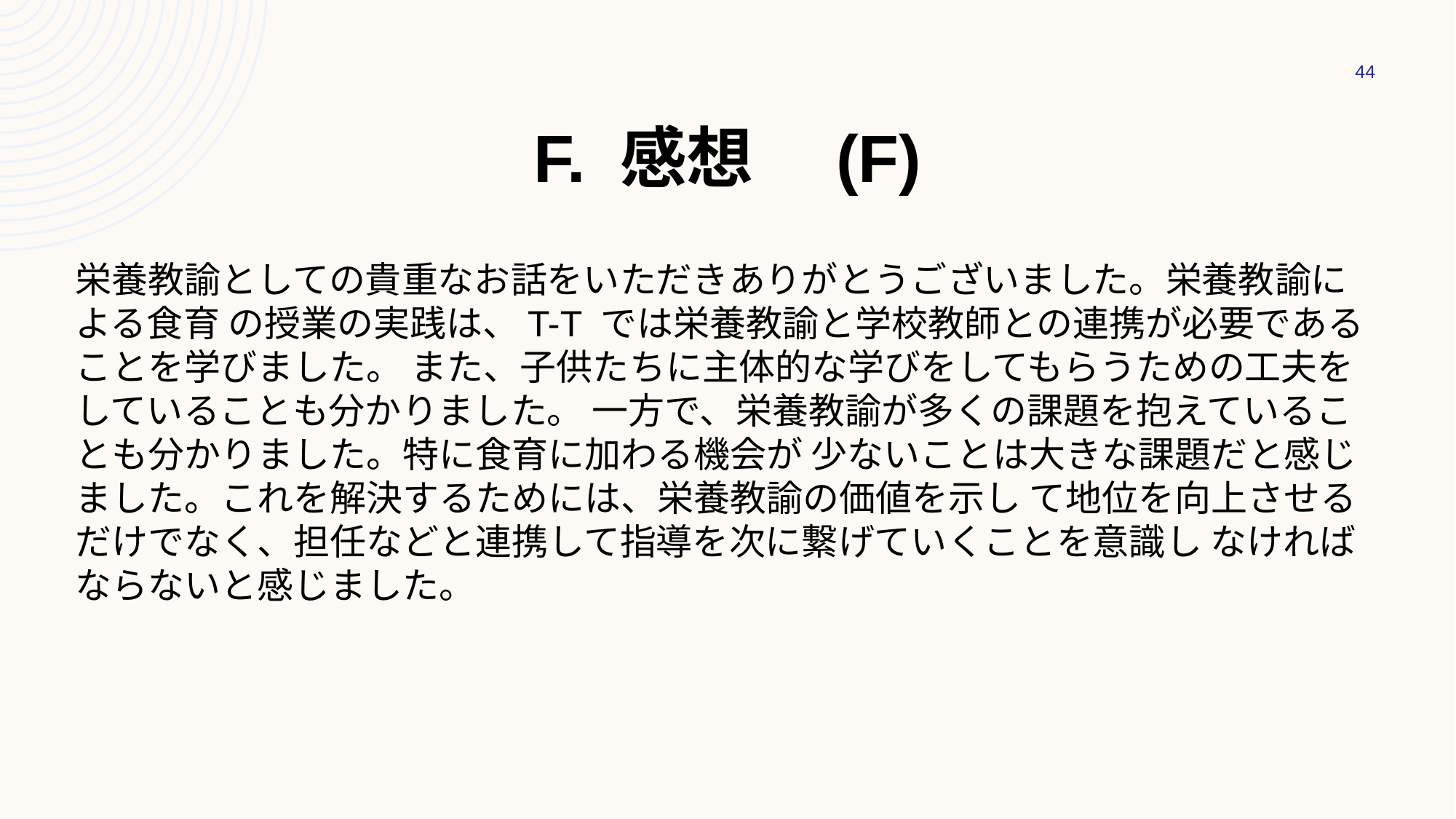

44
# F. 感想　(F)
栄養教諭としての貴重なお話をいただきありがとうございました。栄養教諭による食育 の授業の実践は、T-T では栄養教諭と学校教師との連携が必要であることを学びました。 また、子供たちに主体的な学びをしてもらうための工夫をしていることも分かりました。 一方で、栄養教諭が多くの課題を抱えていることも分かりました。特に食育に加わる機会が 少ないことは大きな課題だと感じました。これを解決するためには、栄養教諭の価値を示し て地位を向上させるだけでなく、担任などと連携して指導を次に繋げていくことを意識し なければならないと感じました。